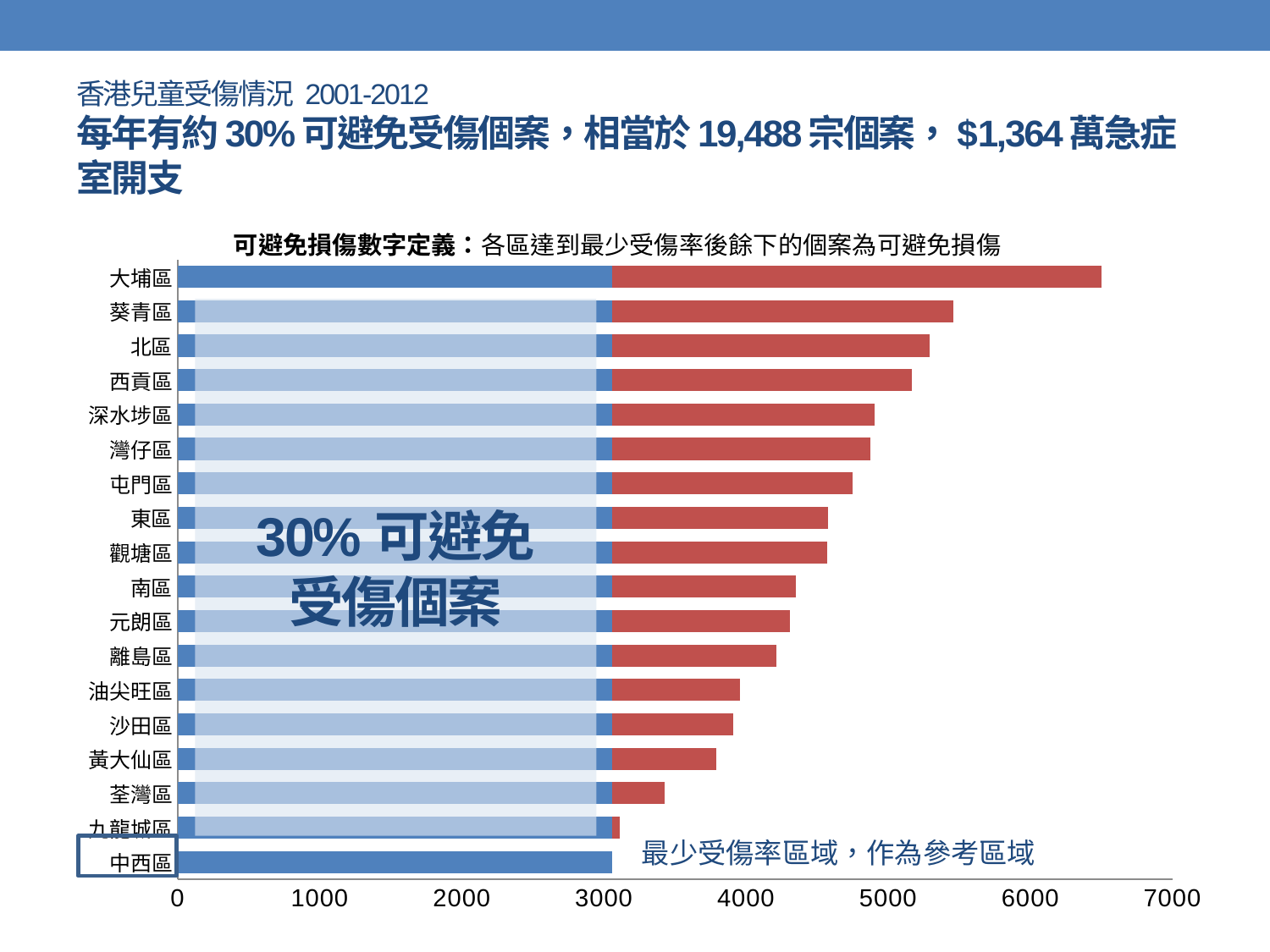

# 香港兒童受傷情況 2001-2012 每年有約30%可避免受傷個案，相當於19,488宗個案，$1,364萬急症室開支
可避免損傷數字定義：各區達到最少受傷率後餘下的個案為可避免損傷

### Chart

| Category | 每年可避免損傷數字 | Total Injury |
|---|---|---|
| 中西區 | 3054.0 | 0.0 |
| 九龍城區 | 3054.0 | 53.0 |
| 荃灣區 | 3054.0 | 374.0 |
| 黃大仙區 | 3054.0 | 738.0 |
| 沙田區 | 3054.0 | 854.0 |
| 油尖旺區 | 3054.0 | 904.0 |
| 離島區 | 3054.0 | 1157.0 |
| 元朗區 | 3054.0 | 1256.0 |
| 南區 | 3054.0 | 1294.0 |
| 觀塘區 | 3054.0 | 1515.0 |
| 東區 | 3054.0 | 1521.0 |
| 屯門區 | 3054.0 | 1695.0 |
| 灣仔區 | 3054.0 | 1820.0 |
| 深水埗區 | 3054.0 | 1852.0 |
| 西貢區 | 3054.0 | 2112.0 |
| 北區 | 3054.0 | 2236.0 |
| 葵青區 | 3054.0 | 2405.0 |
| 大埔區 | 3054.0 | 3446.0 |

30%可避免
受傷個案

最少受傷率區域，作為參考區域